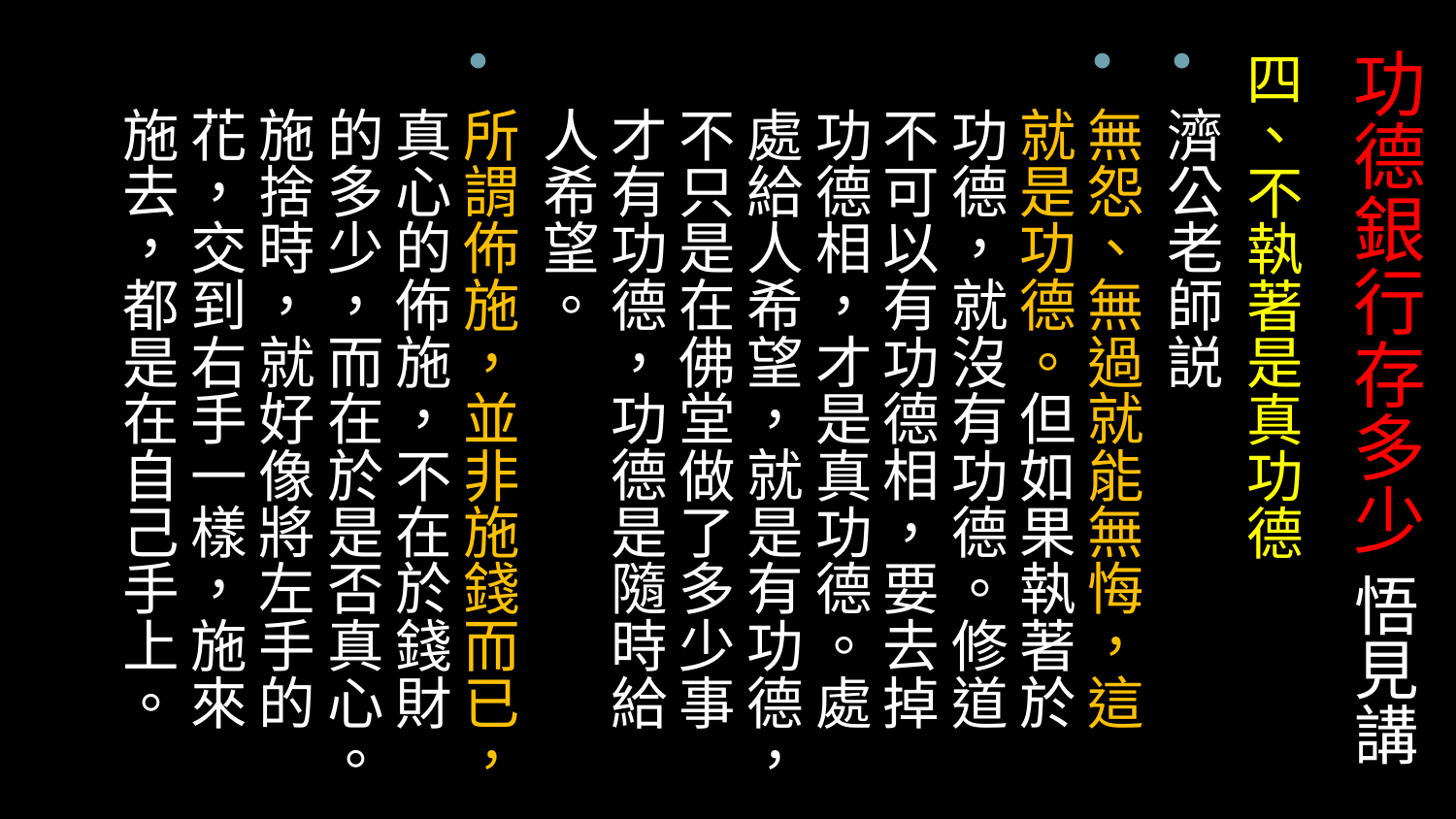

# 功德銀行存多少 悟見講
四、不執著是真功德
濟公老師説
無怨、無過就能無悔，這就是功德。但如果執著於功德，就沒有功德。修道不可以有功德相，要去掉功德相，才是真功德。處處給人希望，就是有功德，不只是在佛堂做了多少事才有功德，功德是隨時給人希望。
所謂佈施，並非施錢而已，真心的佈施，不在於錢財的多少，而在於是否真心。施捨時，就好像將左手的花，交到右手一樣，施來施去，都是在自己手上。